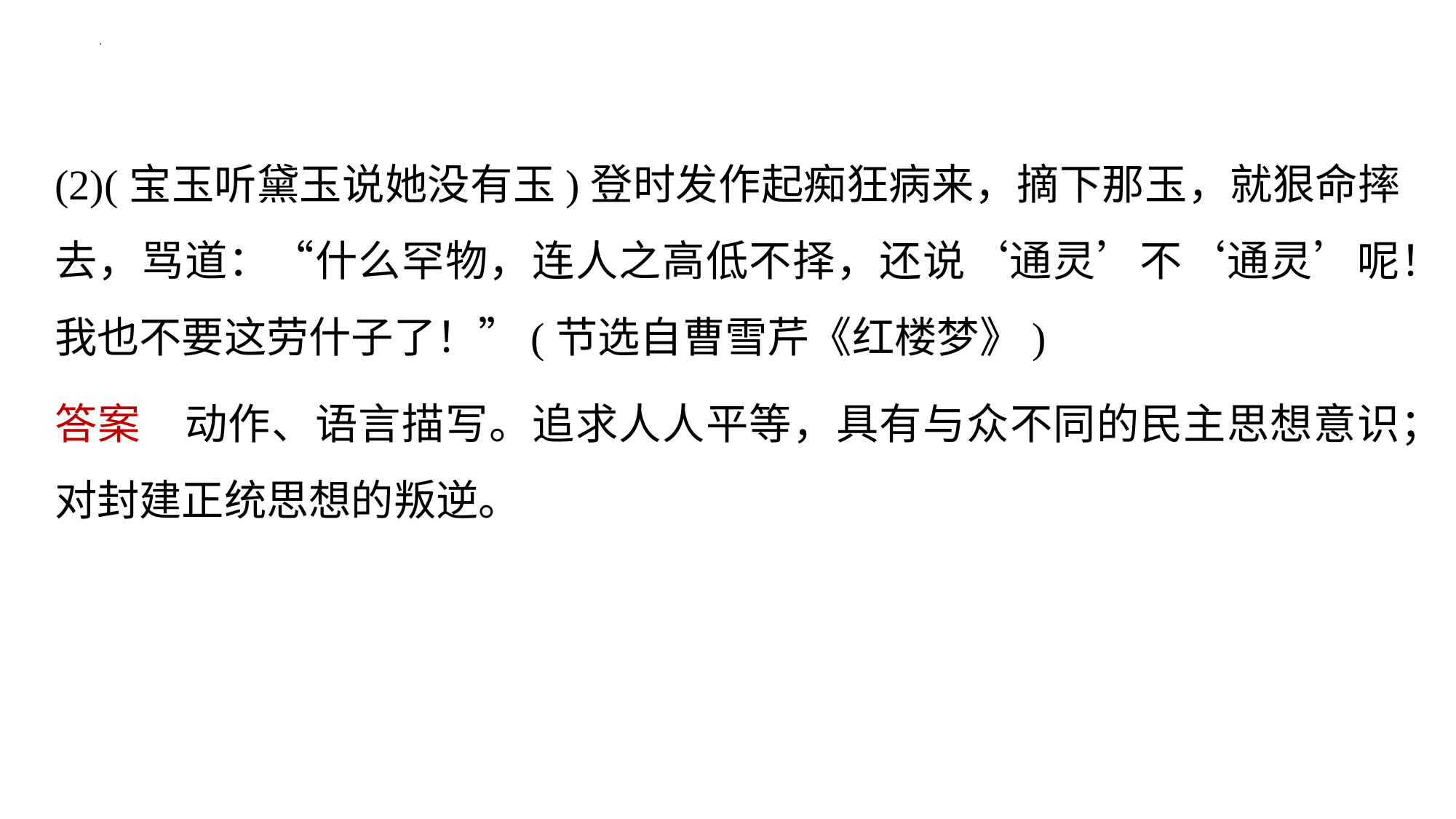

(2)(宝玉听黛玉说她没有玉)登时发作起痴狂病来，摘下那玉，就狠命摔去，骂道：“什么罕物，连人之高低不择，还说‘通灵’不‘通灵’呢！我也不要这劳什子了！”(节选自曹雪芹《红楼梦》)
答案　动作、语言描写。追求人人平等，具有与众不同的民主思想意识；对封建正统思想的叛逆。